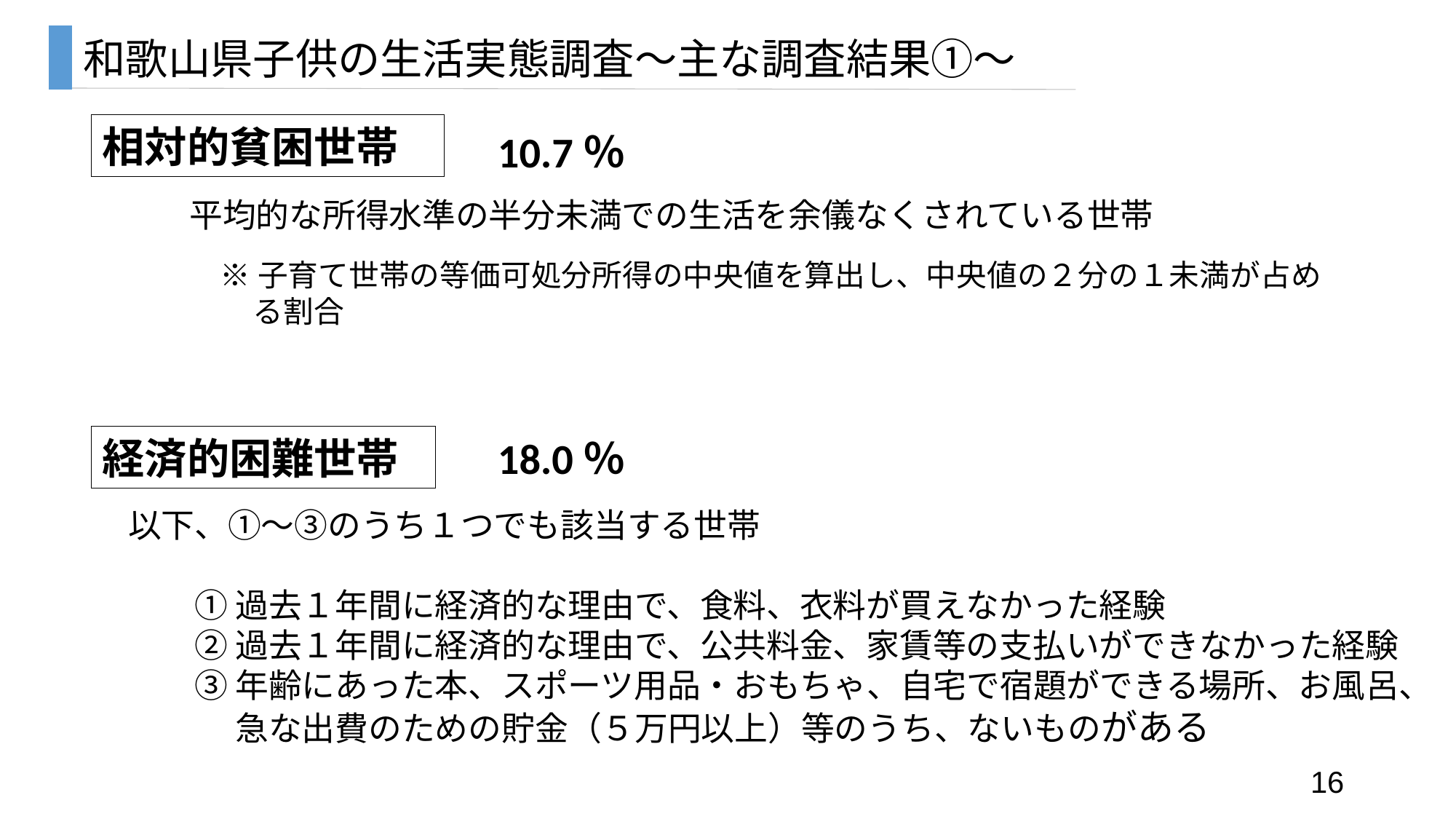

３　分析の考え方

和歌山県子供の生活実態調査～主な調査結果①～
相対的貧困世帯
10.7％
平均的な所得水準の半分未満での生活を余儀なくされている世帯
※子育て世帯の等価可処分所得の中央値を算出し、中央値の２分の１未満が占める割合
経済的困難世帯
18.0％
以下、①～③のうち１つでも該当する世帯

　　① 過去１年間に経済的な理由で、食料、衣料が買えなかった経験
　　② 過去１年間に経済的な理由で、公共料金、家賃等の支払いができなかった経験
　　③ 年齢にあった本、スポーツ用品・おもちゃ、自宅で宿題ができる場所、お風呂、
　　　 急な出費のための貯金（５万円以上）等のうち、ないものがある
16